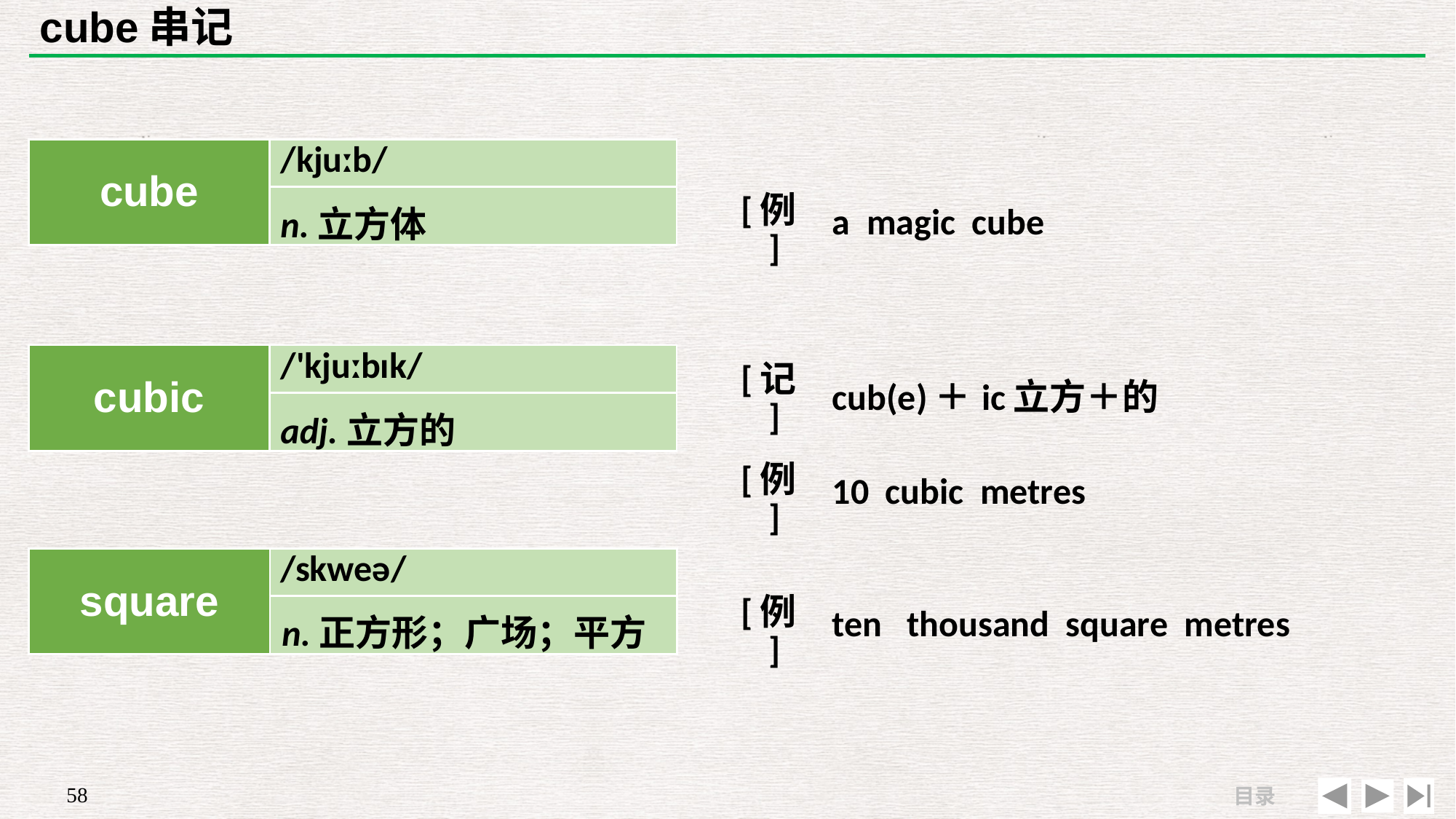

# cube串记

|  |  |
| --- | --- |
| [例] | a magic cube |
| cube | /kjuːb/ |
| --- | --- |
|  |  |
n.立方体
| [记] | cub(e)＋ic立方＋的 |
| --- | --- |
| [例] | 10 cubic metres |
| cubic | /'kjuːbɪk/ |
| --- | --- |
|  |  |
adj.立方的
|  |  |
| --- | --- |
| [例] | ten thousand square metres |
| square | /skweə/ |
| --- | --- |
|  |  |
n.正方形；广场；平方